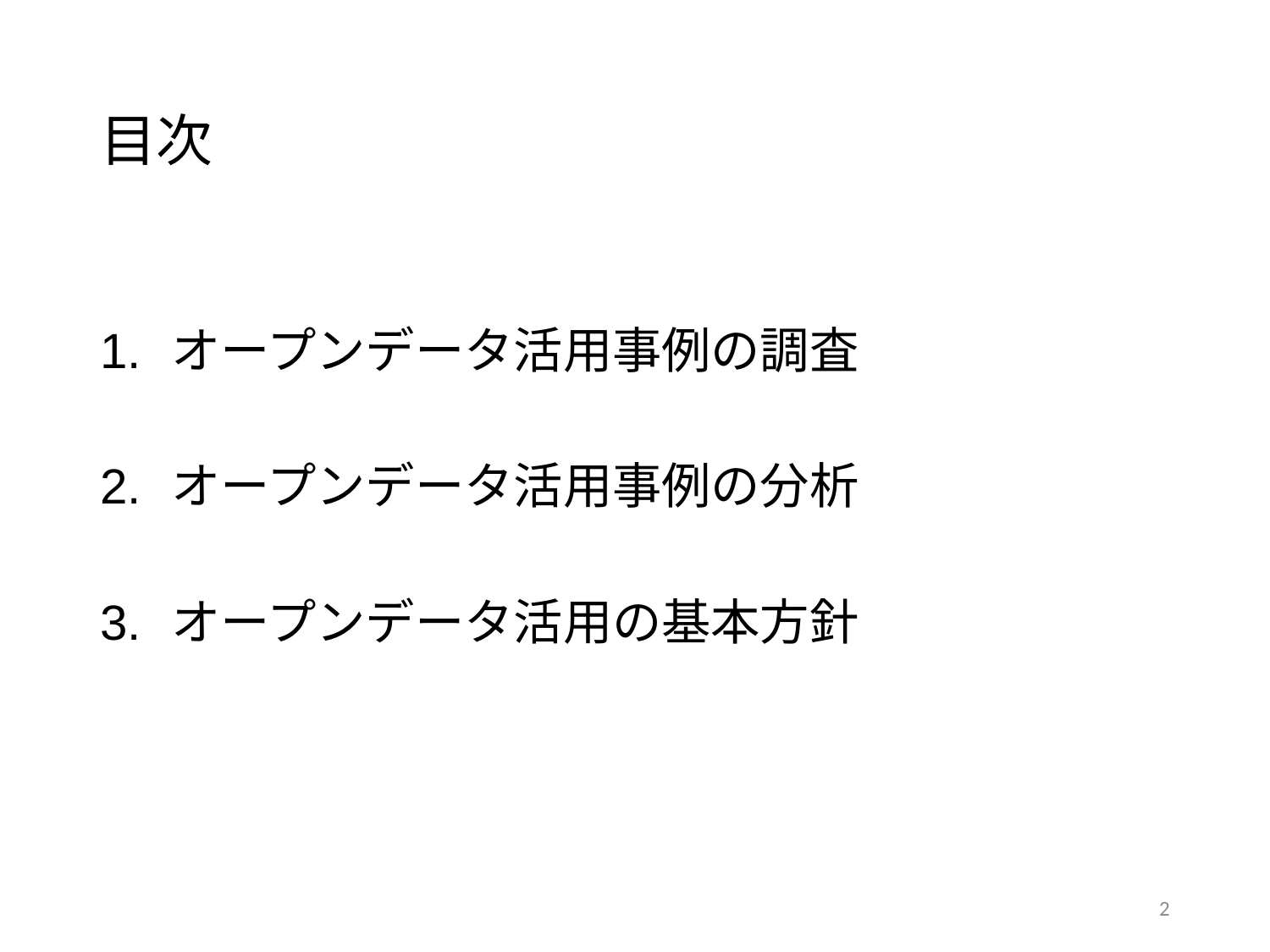

# 目次
オープンデータ活用事例の調査
オープンデータ活用事例の分析
オープンデータ活用の基本方針
2